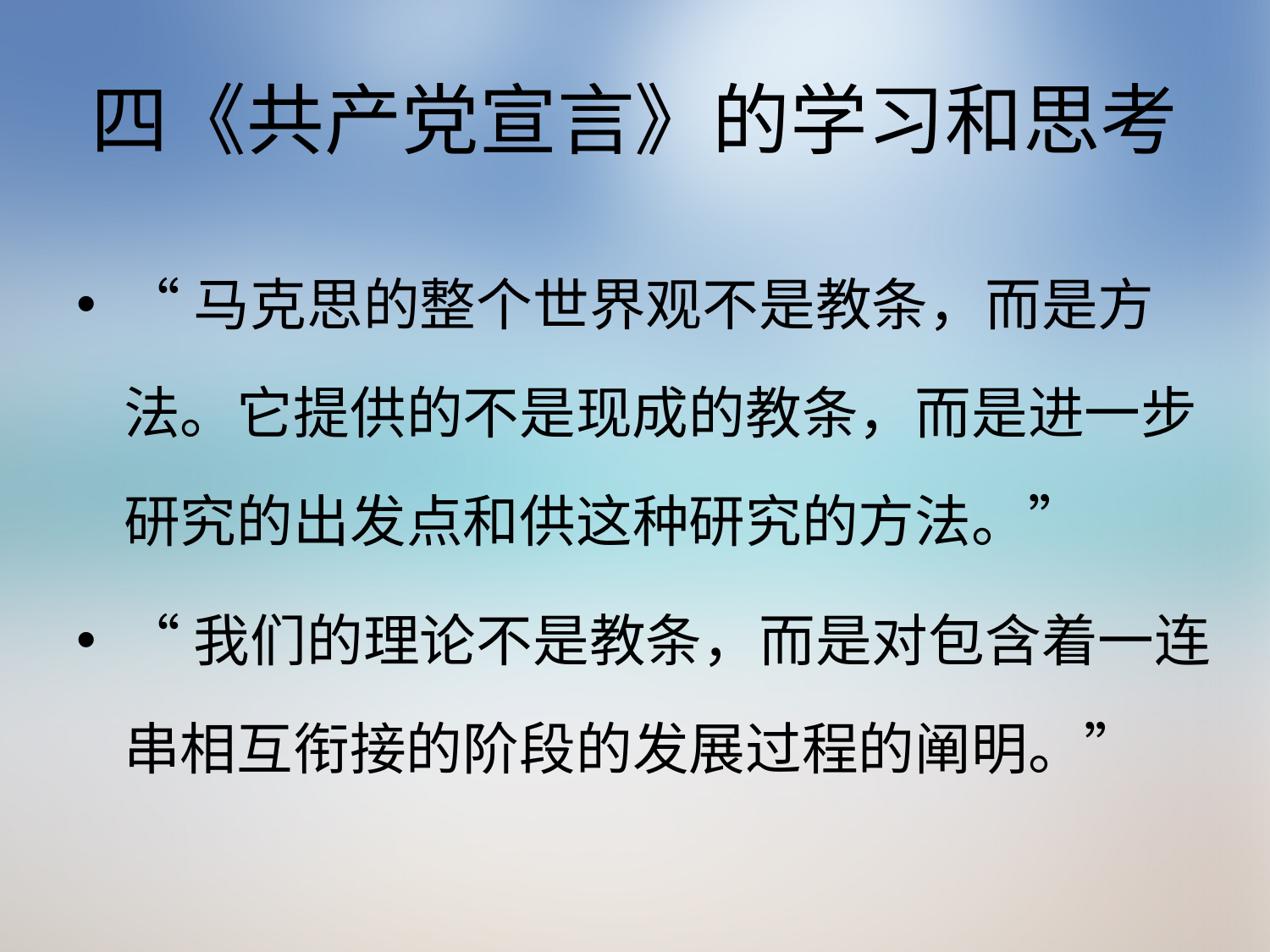

# 四《共产党宣言》的学习和思考
“马克思的整个世界观不是教条，而是方法。它提供的不是现成的教条，而是进一步研究的出发点和供这种研究的方法。”
“我们的理论不是教条，而是对包含着一连串相互衔接的阶段的发展过程的阐明。”